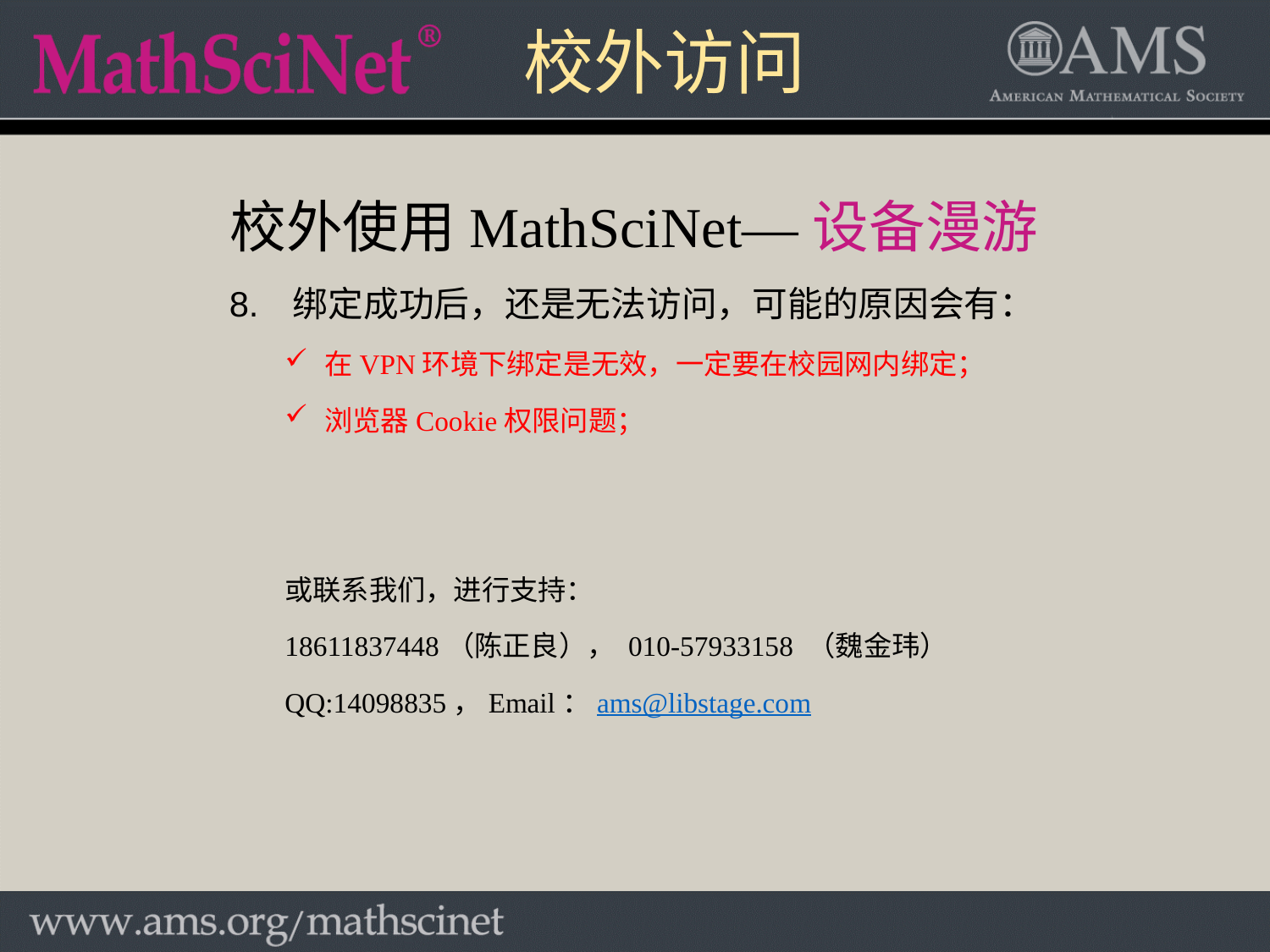

校外访问
校外使用MathSciNet—设备漫游
绑定成功后，还是无法访问，可能的原因会有：
在VPN环境下绑定是无效，一定要在校园网内绑定；
浏览器Cookie权限问题；

或联系我们，进行支持：
18611837448（陈正良）， 010-57933158 （魏金玮）
QQ:14098835，Email：ams@libstage.com